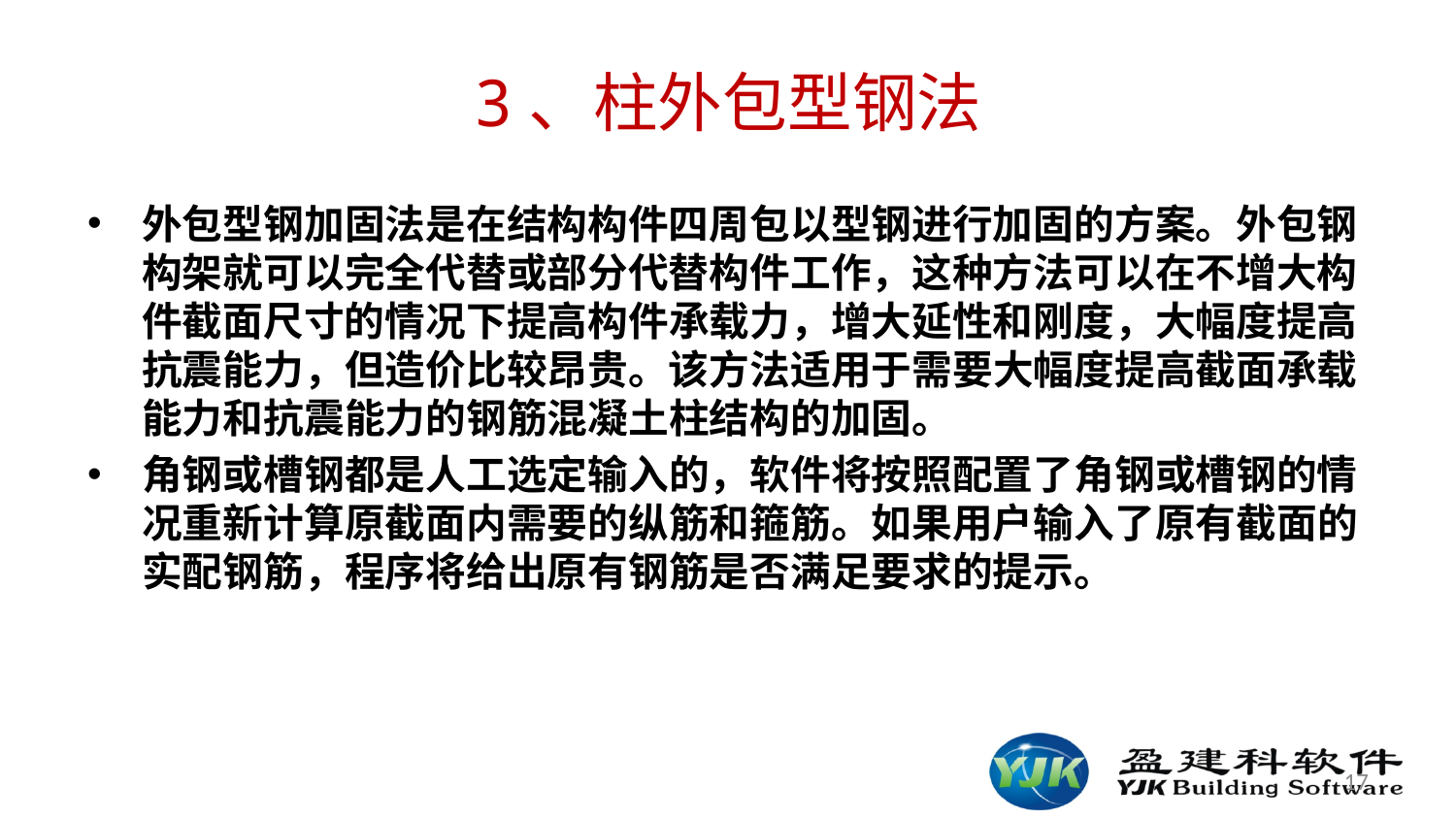

# 3、柱外包型钢法
外包型钢加固法是在结构构件四周包以型钢进行加固的方案。外包钢构架就可以完全代替或部分代替构件工作，这种方法可以在不增大构件截面尺寸的情况下提高构件承载力，增大延性和刚度，大幅度提高抗震能力，但造价比较昂贵。该方法适用于需要大幅度提高截面承载能力和抗震能力的钢筋混凝土柱结构的加固。
角钢或槽钢都是人工选定输入的，软件将按照配置了角钢或槽钢的情况重新计算原截面内需要的纵筋和箍筋。如果用户输入了原有截面的实配钢筋，程序将给出原有钢筋是否满足要求的提示。
17